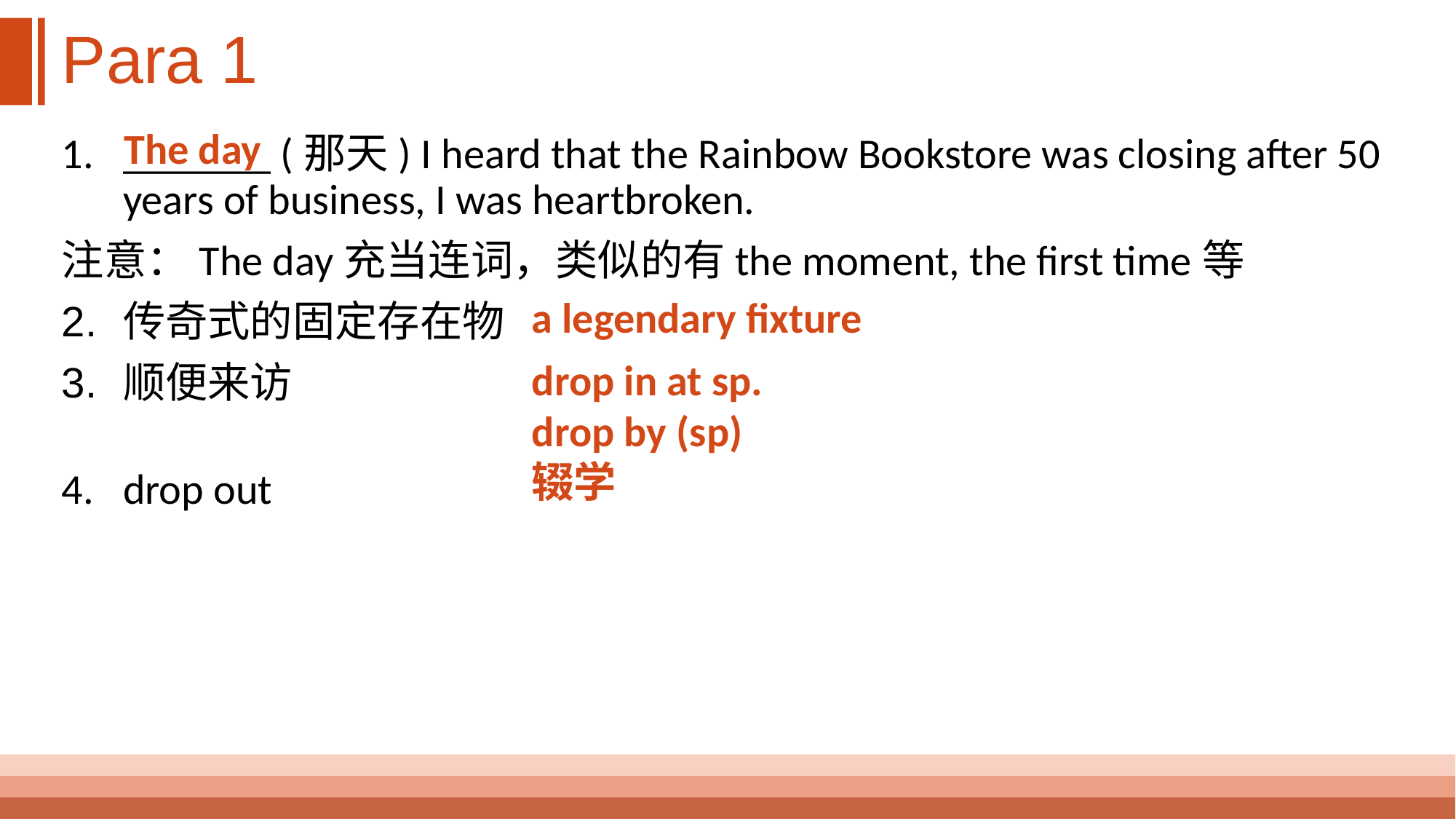

# Para 1
The day
_______ (那天) I heard that the Rainbow Bookstore was closing after 50 years of business, I was heartbroken.
注意：The day充当连词，类似的有the moment, the first time等
传奇式的固定存在物
顺便来访

drop out
a legendary fixture
drop in at sp.
drop by (sp)
辍学